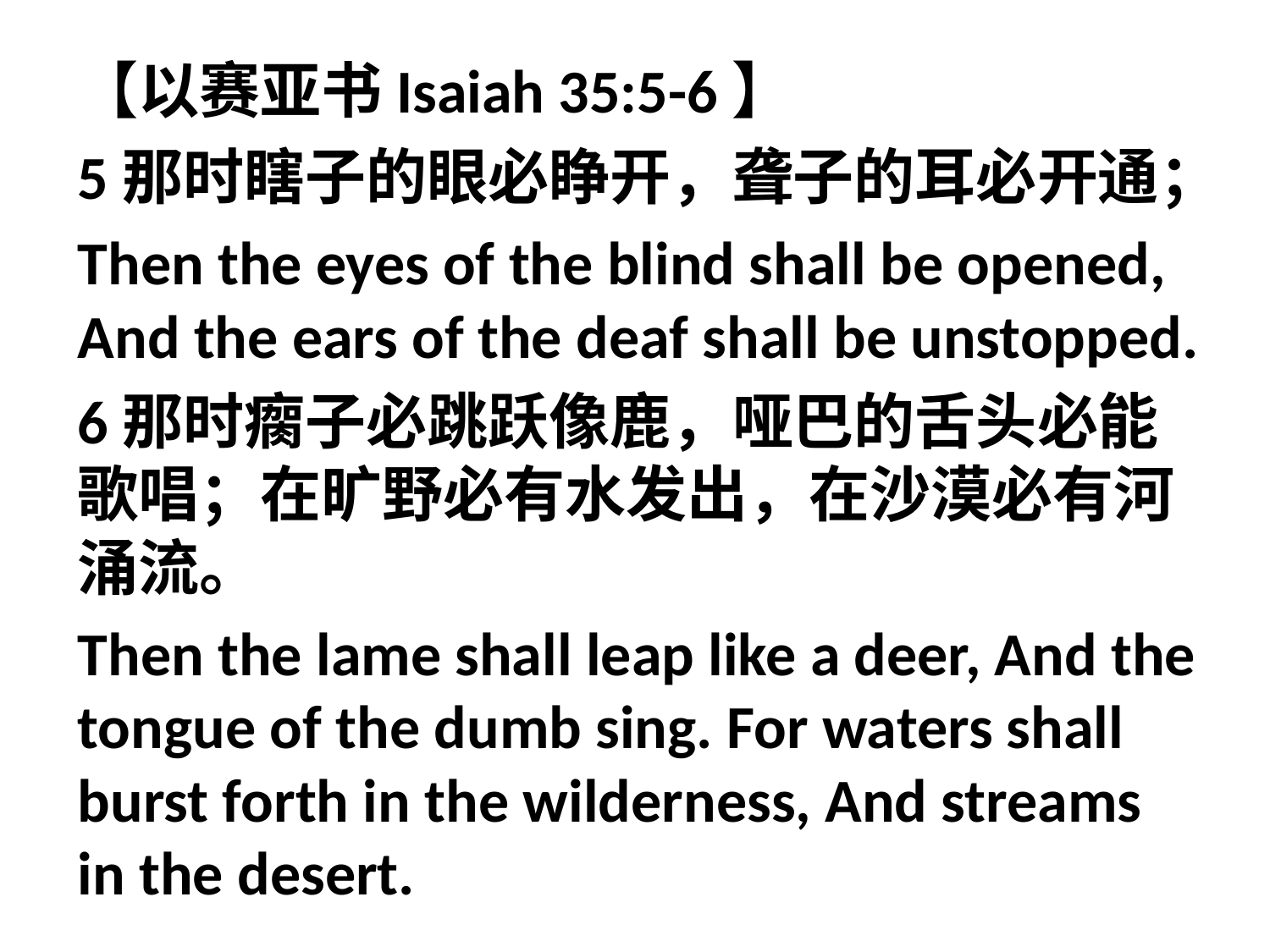

【以赛亚书Isaiah 35:5-6】
5那时瞎子的眼必睁开，聋子的耳必开通；
Then the eyes of the blind shall be opened, And the ears of the deaf shall be unstopped.
6那时瘸子必跳跃像鹿，哑巴的舌头必能歌唱；在旷野必有水发出，在沙漠必有河涌流。
Then the lame shall leap like a deer, And the tongue of the dumb sing. For waters shall burst forth in the wilderness, And streams in the desert.